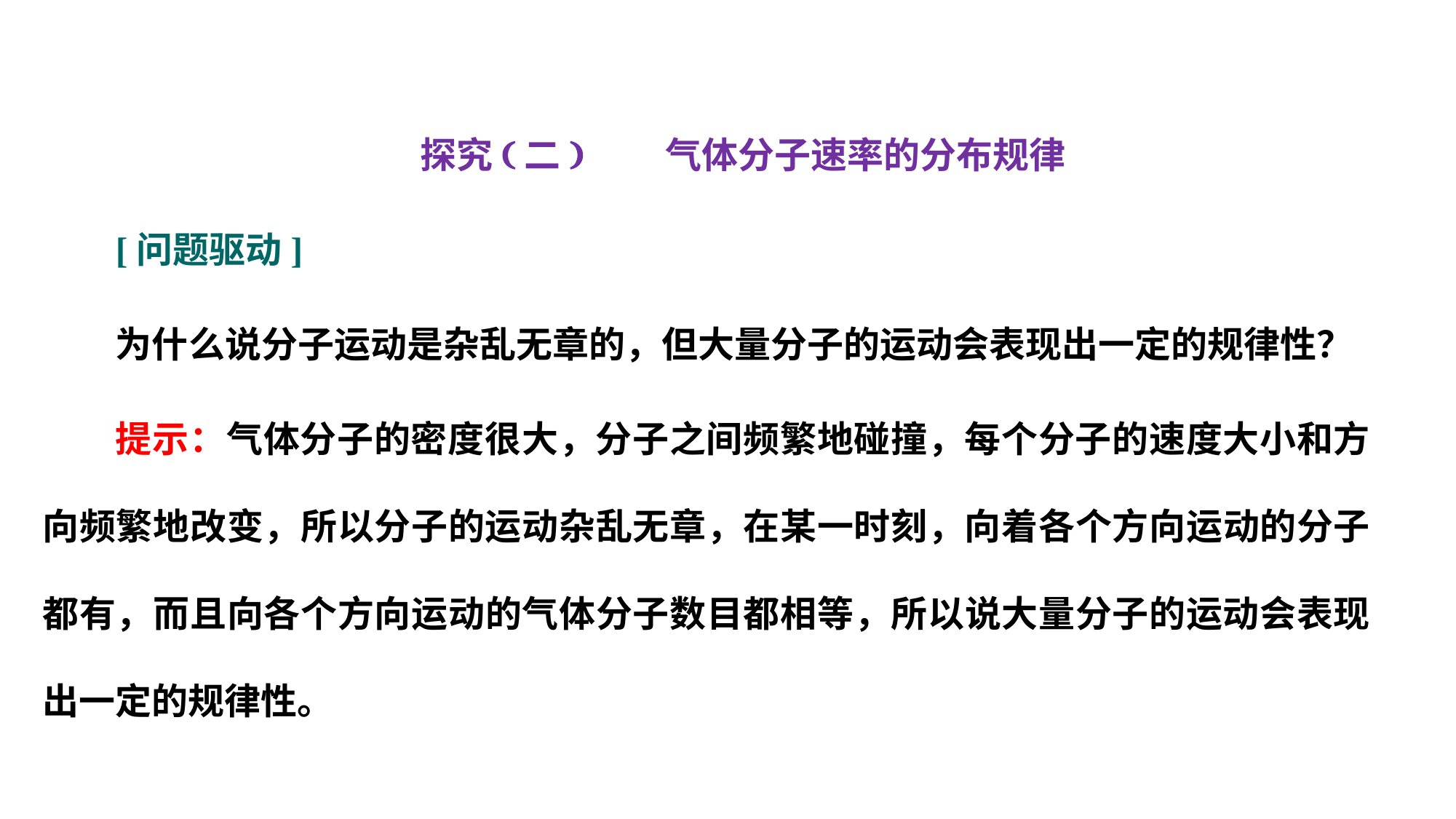

探究(二)　　气体分子速率的分布规律
[问题驱动]
为什么说分子运动是杂乱无章的，但大量分子的运动会表现出一定的规律性？
提示：气体分子的密度很大，分子之间频繁地碰撞，每个分子的速度大小和方向频繁地改变，所以分子的运动杂乱无章，在某一时刻，向着各个方向运动的分子都有，而且向各个方向运动的气体分子数目都相等，所以说大量分子的运动会表现出一定的规律性。